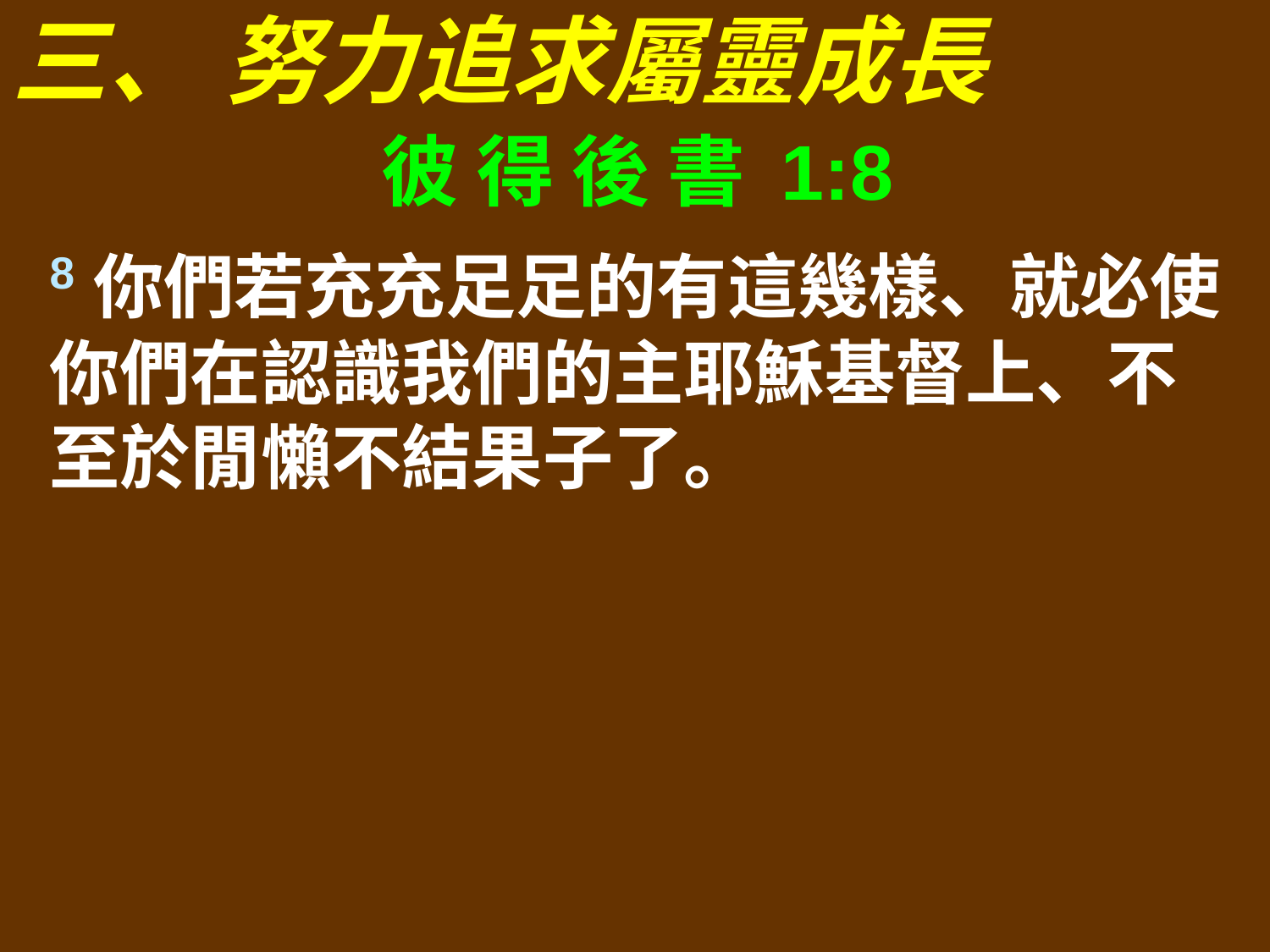

三、 努力追求屬靈成長
彼 得 後 書 1:8
8你們若充充足足的有這幾樣、就必使你們在認識我們的主耶穌基督上、不至於閒懶不結果子了。